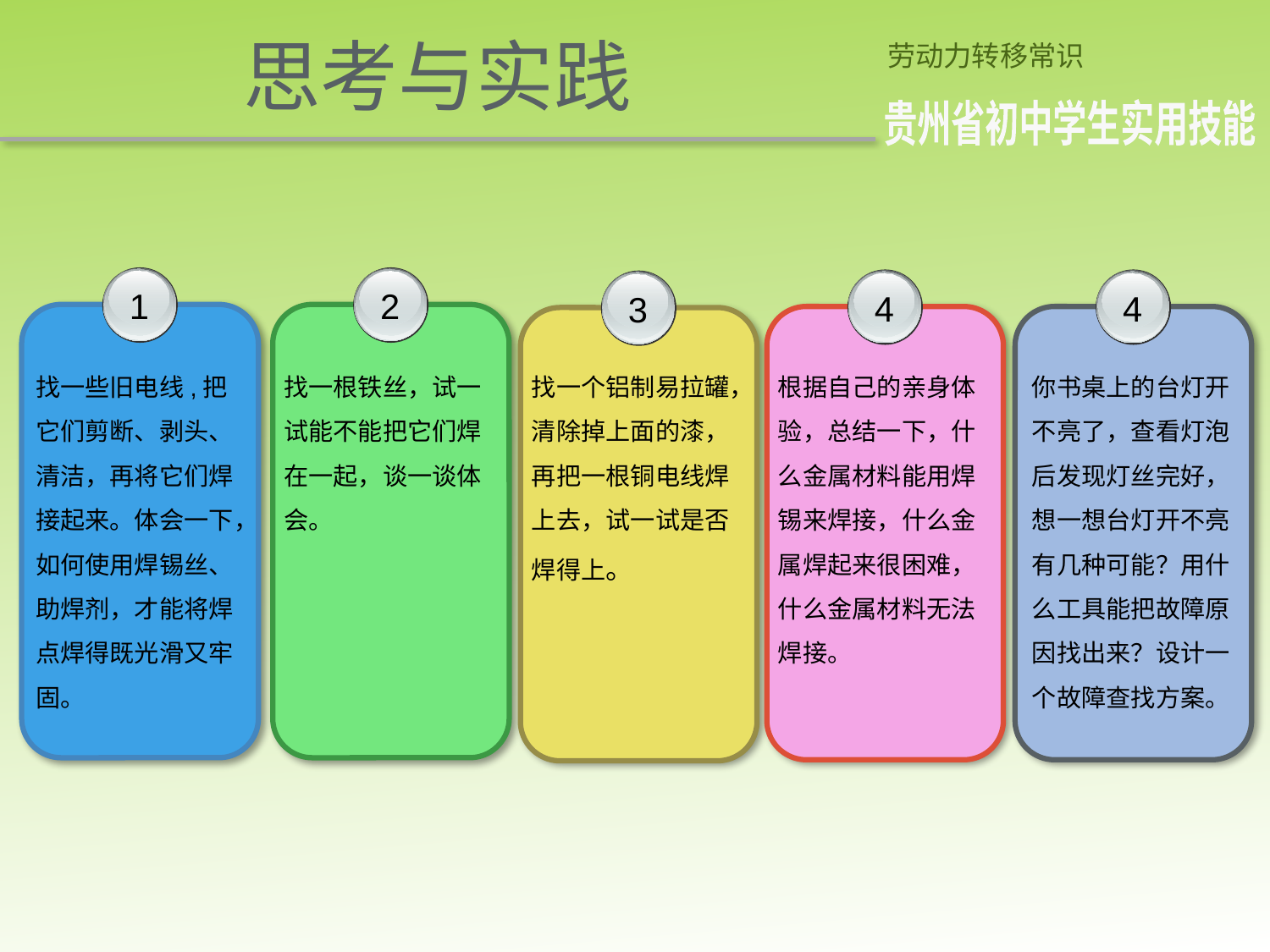

思考与实践
劳动力转移常识
贵州省初中学生实用技能

1

找一些旧电线,把它们剪断、剥头、清洁，再将它们焊接起来。体会一下，如何使用焊锡丝、助焊剂，才能将焊点焊得既光滑又牢固。

2

找一根铁丝，试一试能不能把它们焊在一起，谈一谈体会。

4

根据自己的亲身体验，总结一下，什么金属材料能用焊锡来焊接，什么金属焊起来很困难，什么金属材料无法焊接。

4

你书桌上的台灯开不亮了，查看灯泡后发现灯丝完好，想一想台灯开不亮有几种可能？用什么工具能把故障原因找出来？设计一个故障查找方案。

3

找一个铝制易拉罐，清除掉上面的漆，再把一根铜电线焊上去，试一试是否焊得上。